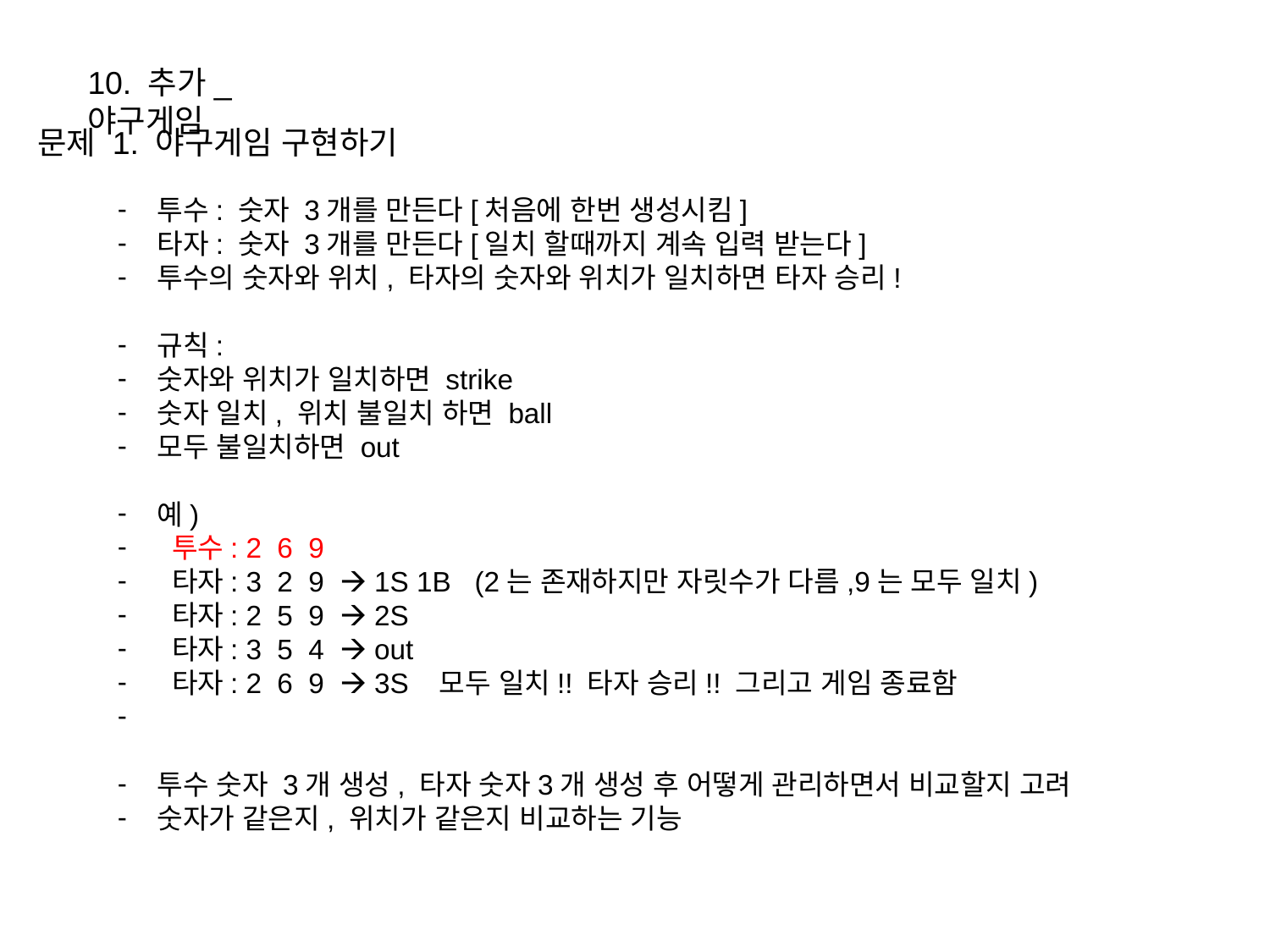

10. 추가_야구게임
문제 1. 야구게임 구현하기
투수: 숫자 3개를 만든다[처음에 한번 생성시킴]
타자: 숫자 3개를 만든다[일치 할때까지 계속 입력 받는다]
투수의 숫자와 위치, 타자의 숫자와 위치가 일치하면 타자 승리!

규칙:
숫자와 위치가 일치하면 strike
숫자 일치, 위치 불일치 하면 ball
모두 불일치하면 out

예)
 투수: 2  6  9
 타자: 3  2  9  🡪 1S 1B   (2는 존재하지만 자릿수가 다름,9는 모두 일치)
 타자: 2  5  9  🡪 2S
 타자: 3  5  4  🡪 out
 타자: 2  6  9  🡪 3S   모두 일치!! 타자 승리!! 그리고 게임 종료함

투수 숫자 3개 생성, 타자 숫자3개 생성 후 어떻게 관리하면서 비교할지 고려
숫자가 같은지, 위치가 같은지 비교하는 기능